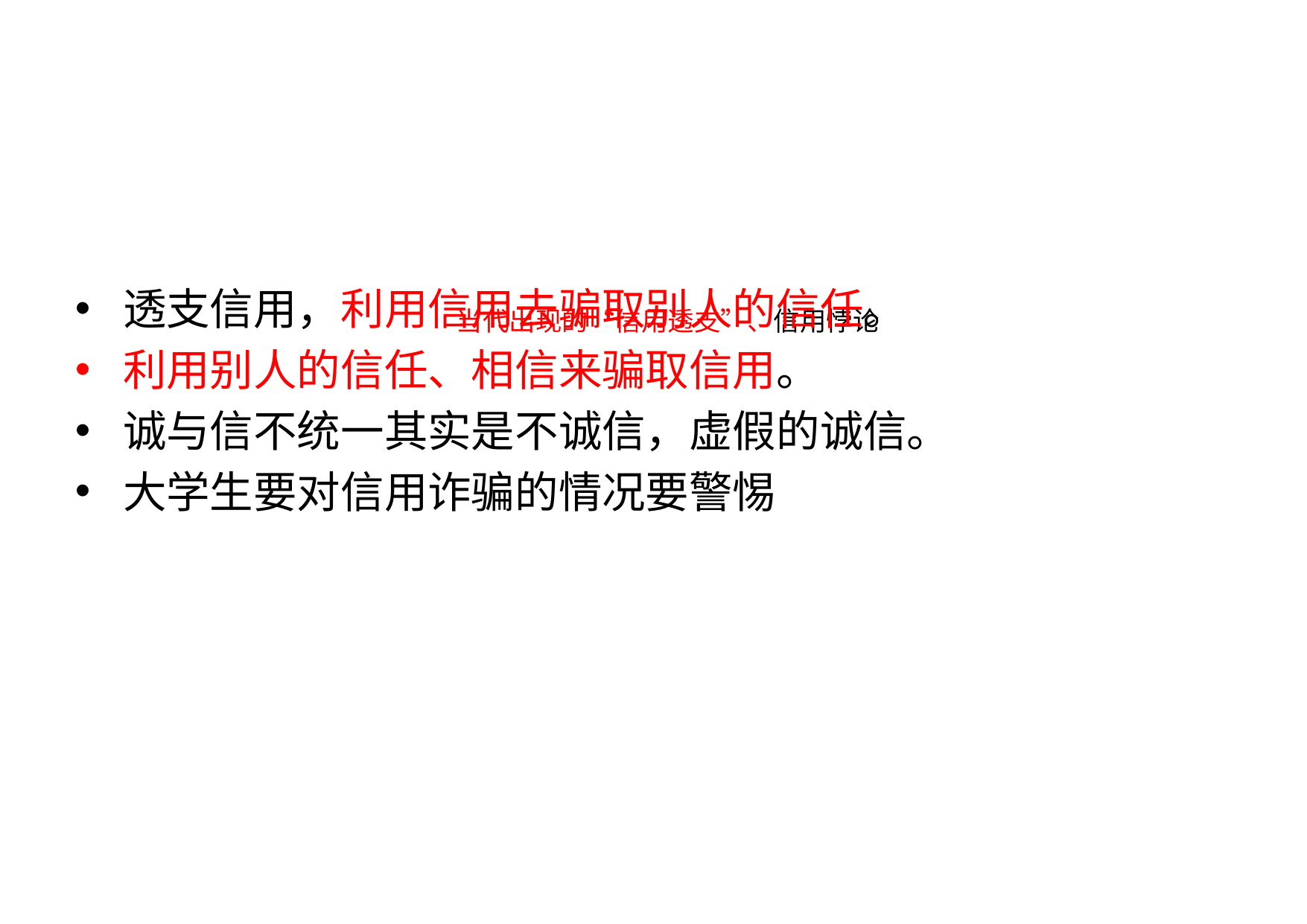

透支信用，利用信用去骗取别人的信任。
利用别人的信任、相信来骗取信用。
诚与信不统一其实是不诚信，虚假的诚信。
大学生要对信用诈骗的情况要警惕

# 当代出现的“信用透支”、信用悖论